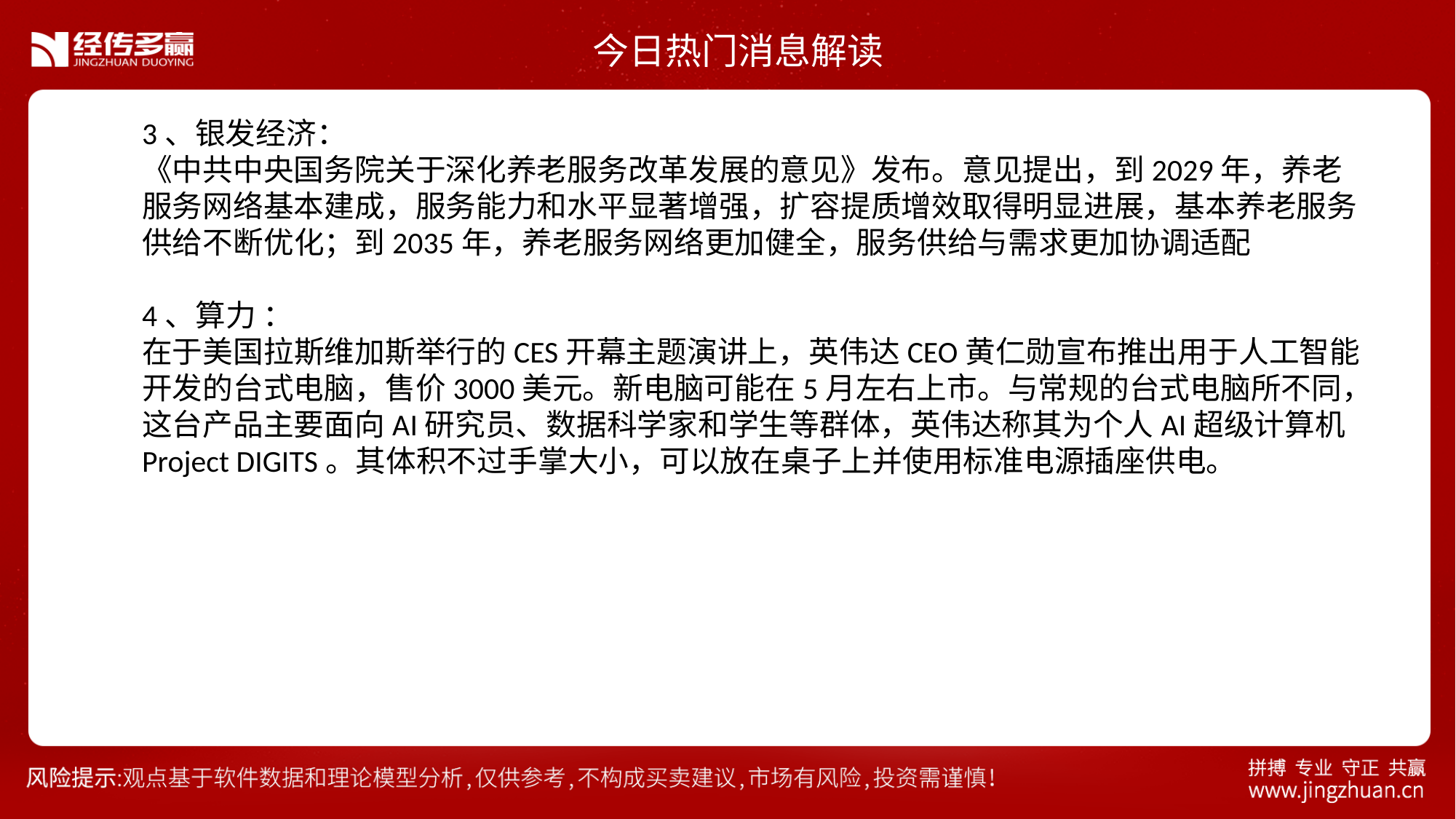

今日热门消息解读
3、银发经济：
《中共中央国务院关于深化养老服务改革发展的意见》发布。意见提出，到2029年，养老服务网络基本建成，服务能力和水平显著增强，扩容提质增效取得明显进展，基本养老服务供给不断优化；到2035年，养老服务网络更加健全，服务供给与需求更加协调适配

4、算力 ：
在于美国拉斯维加斯举行的CES开幕主题演讲上，英伟达CEO黄仁勋宣布推出用于人工智能开发的台式电脑，售价3000美元。新电脑可能在5月左右上市。与常规的台式电脑所不同，这台产品主要面向AI研究员、数据科学家和学生等群体，英伟达称其为个人AI超级计算机Project DIGITS。其体积不过手掌大小，可以放在桌子上并使用标准电源插座供电。